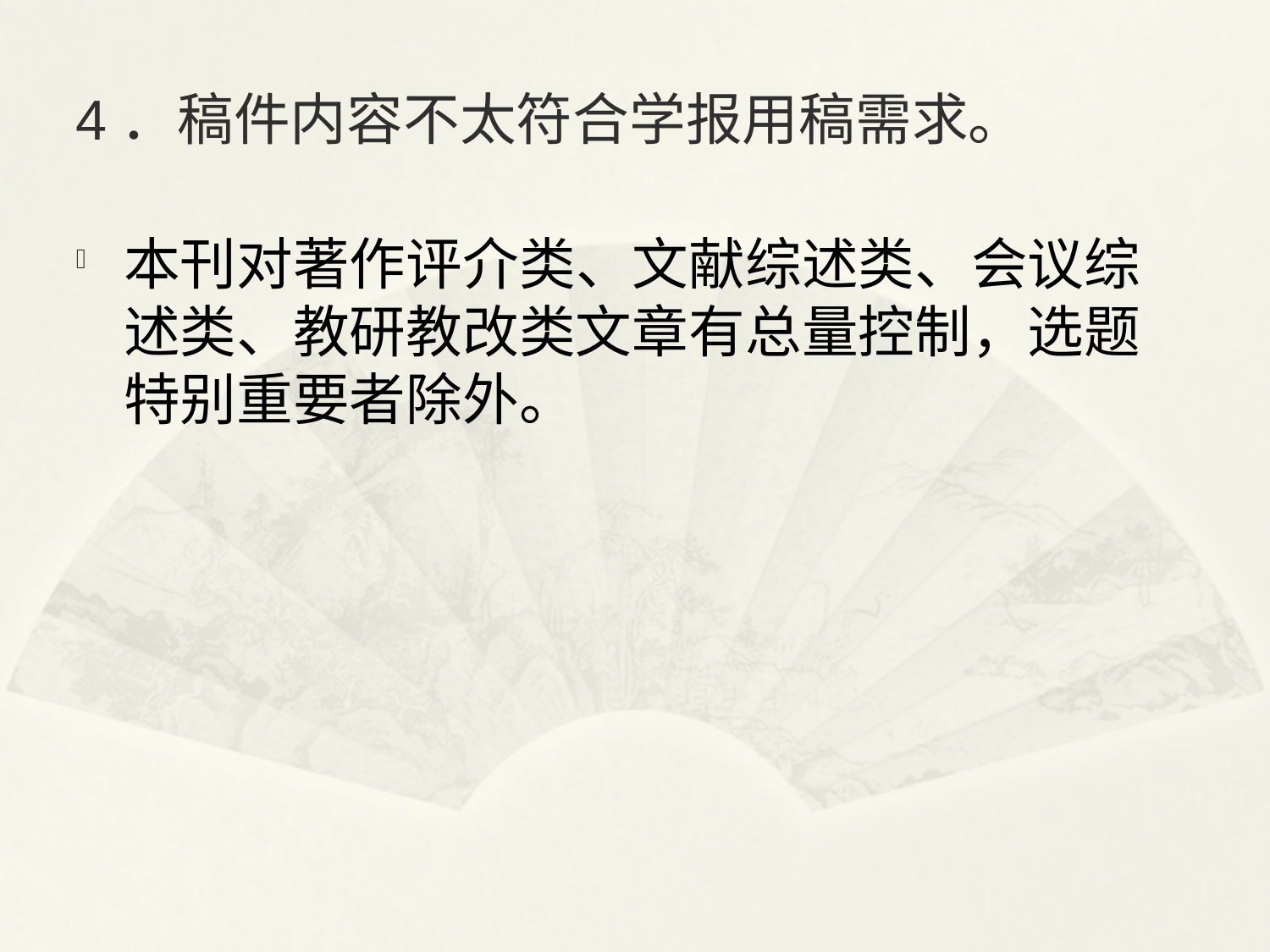

# 4．稿件内容不太符合学报用稿需求。
本刊对著作评介类、文献综述类、会议综述类、教研教改类文章有总量控制，选题特别重要者除外。